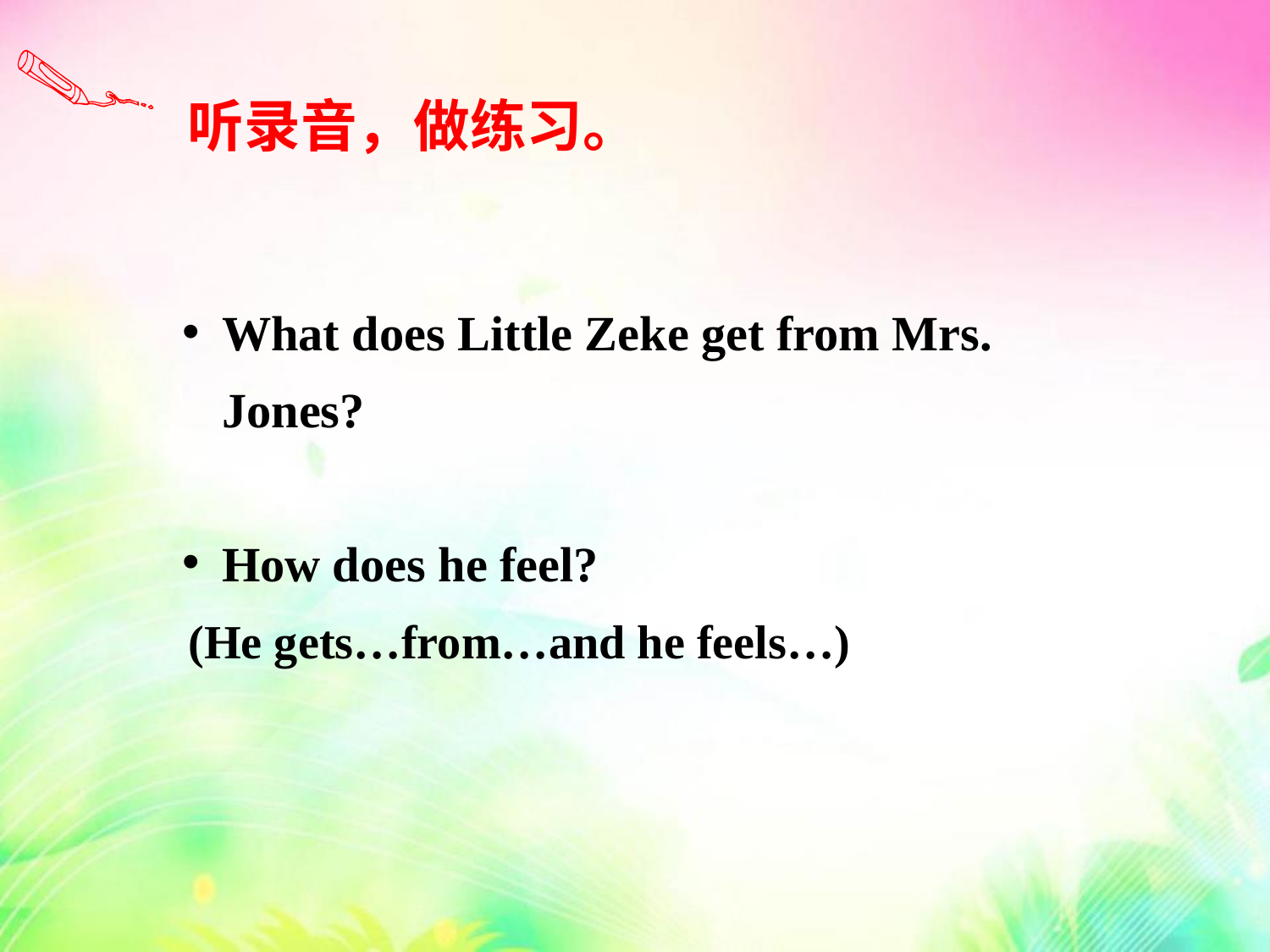

听录音，做练习。
What does Little Zeke get from Mrs. Jones?

How does he feel?

(He gets…from…and he feels…)